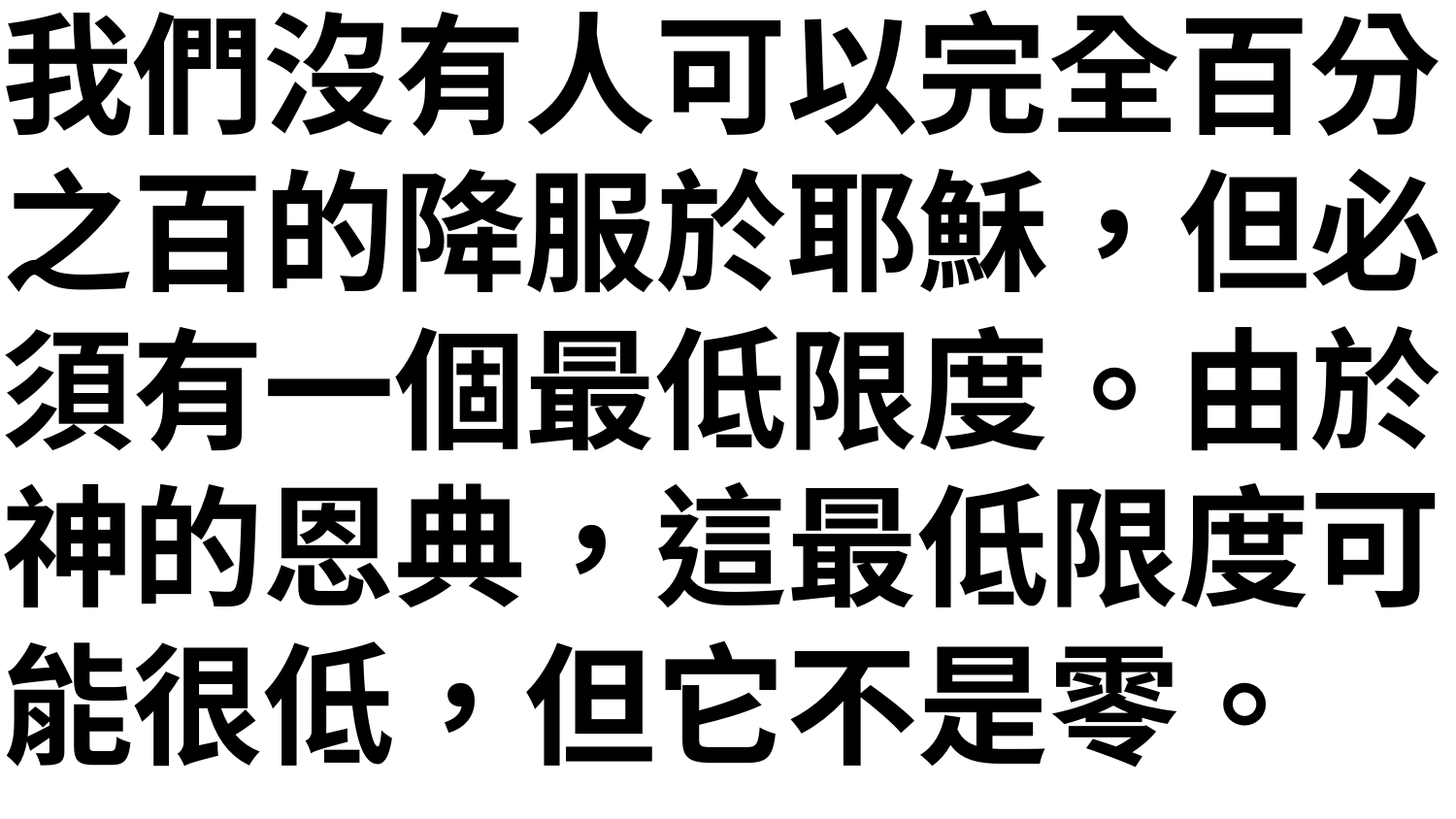

我們沒有人可以完全百分之百的降服於耶穌，但必須有一個最低限度。由於神的恩典，這最低限度可能很低，但它不是零。